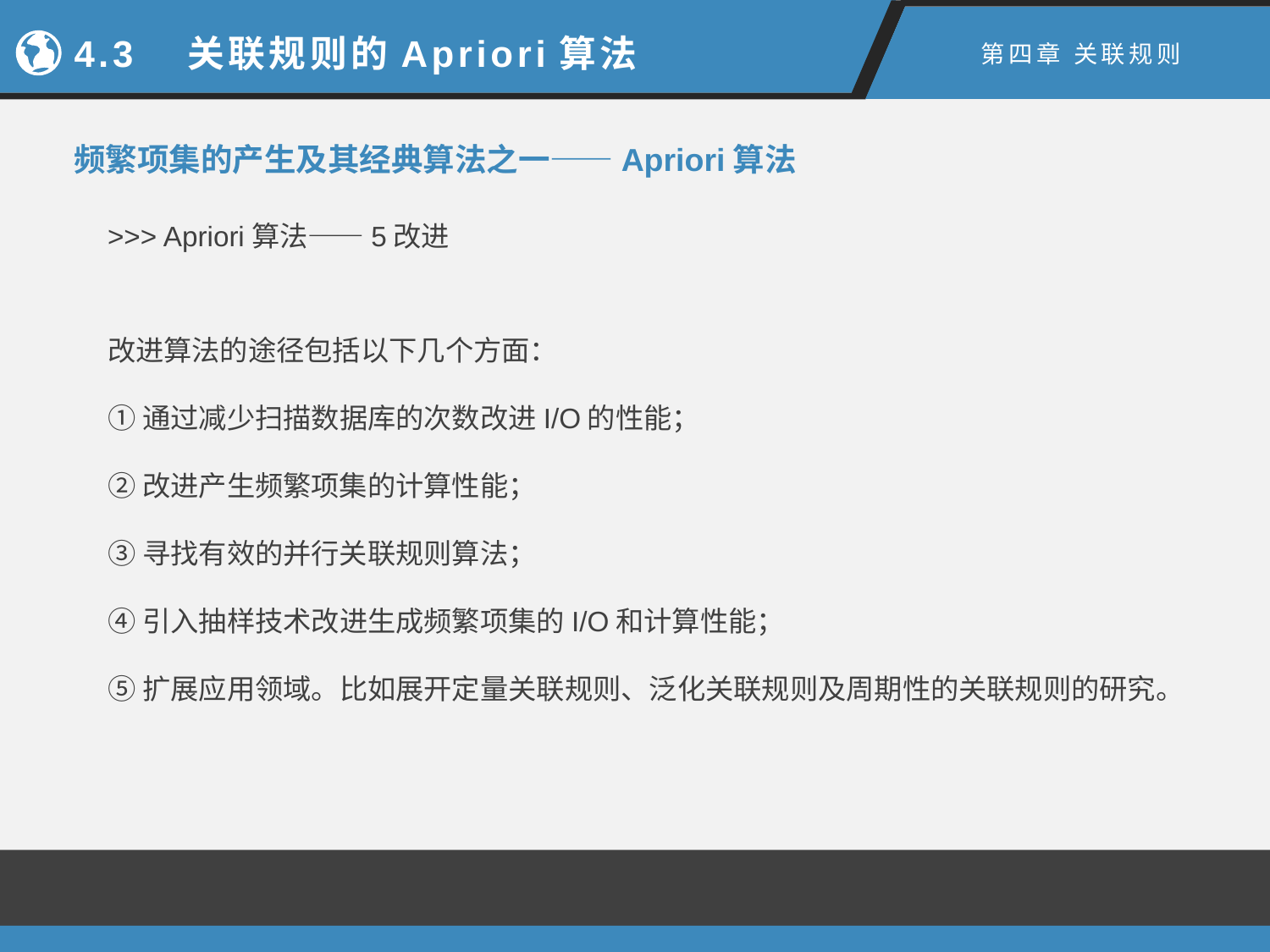

4.3　关联规则的Apriori算法

第四章 关联规则
频繁项集的产生及其经典算法之一——Apriori算法

>>> Apriori算法——5改进

改进算法的途径包括以下几个方面：
①通过减少扫描数据库的次数改进I/O的性能；
②改进产生频繁项集的计算性能；
③寻找有效的并行关联规则算法；
④引入抽样技术改进生成频繁项集的I/O和计算性能；
⑤扩展应用领域。比如展开定量关联规则、泛化关联规则及周期性的关联规则的研究。